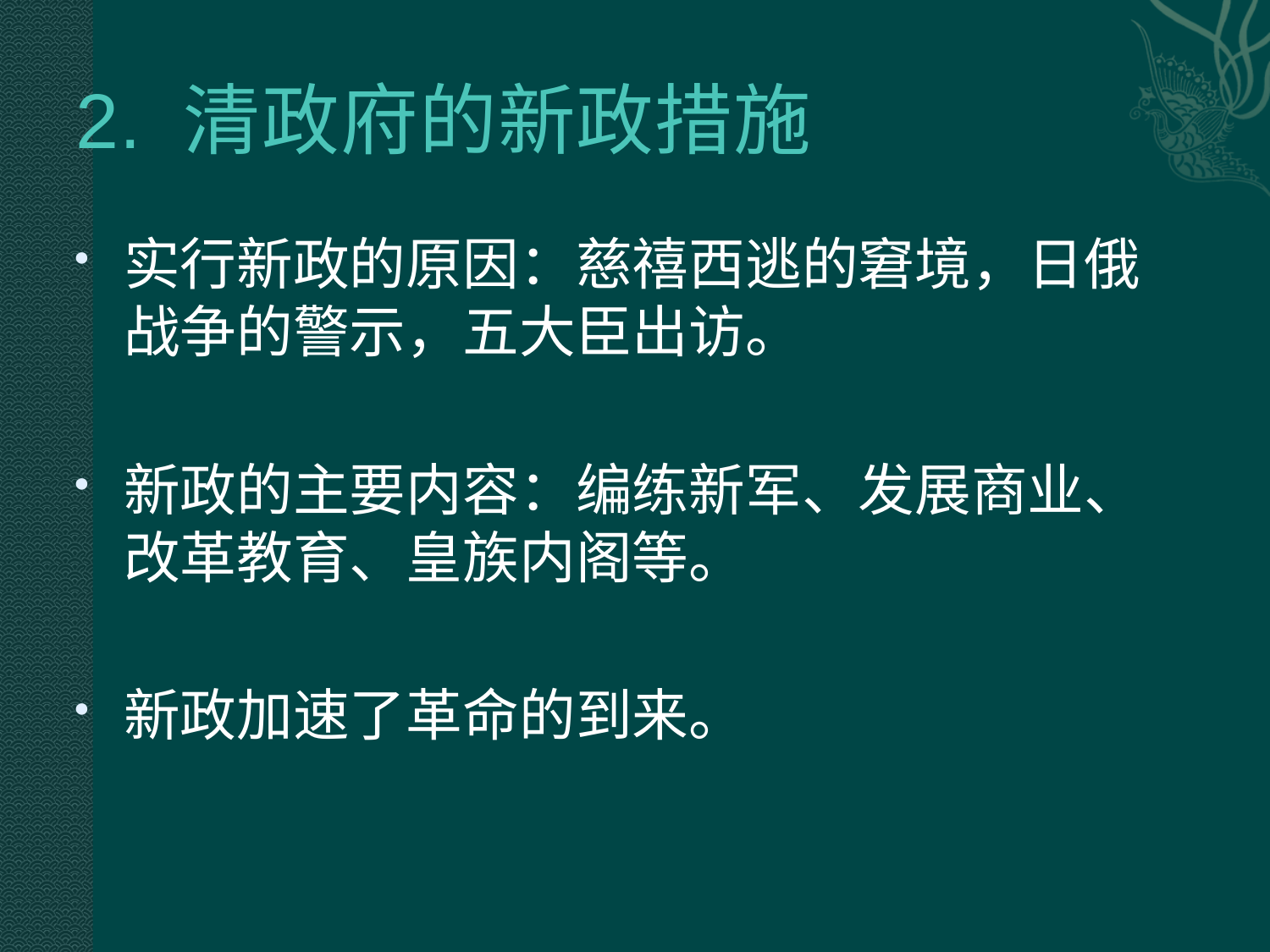

# 2. 清政府的新政措施
实行新政的原因：慈禧西逃的窘境，日俄战争的警示，五大臣出访。

新政的主要内容：编练新军、发展商业、改革教育、皇族内阁等。

新政加速了革命的到来。